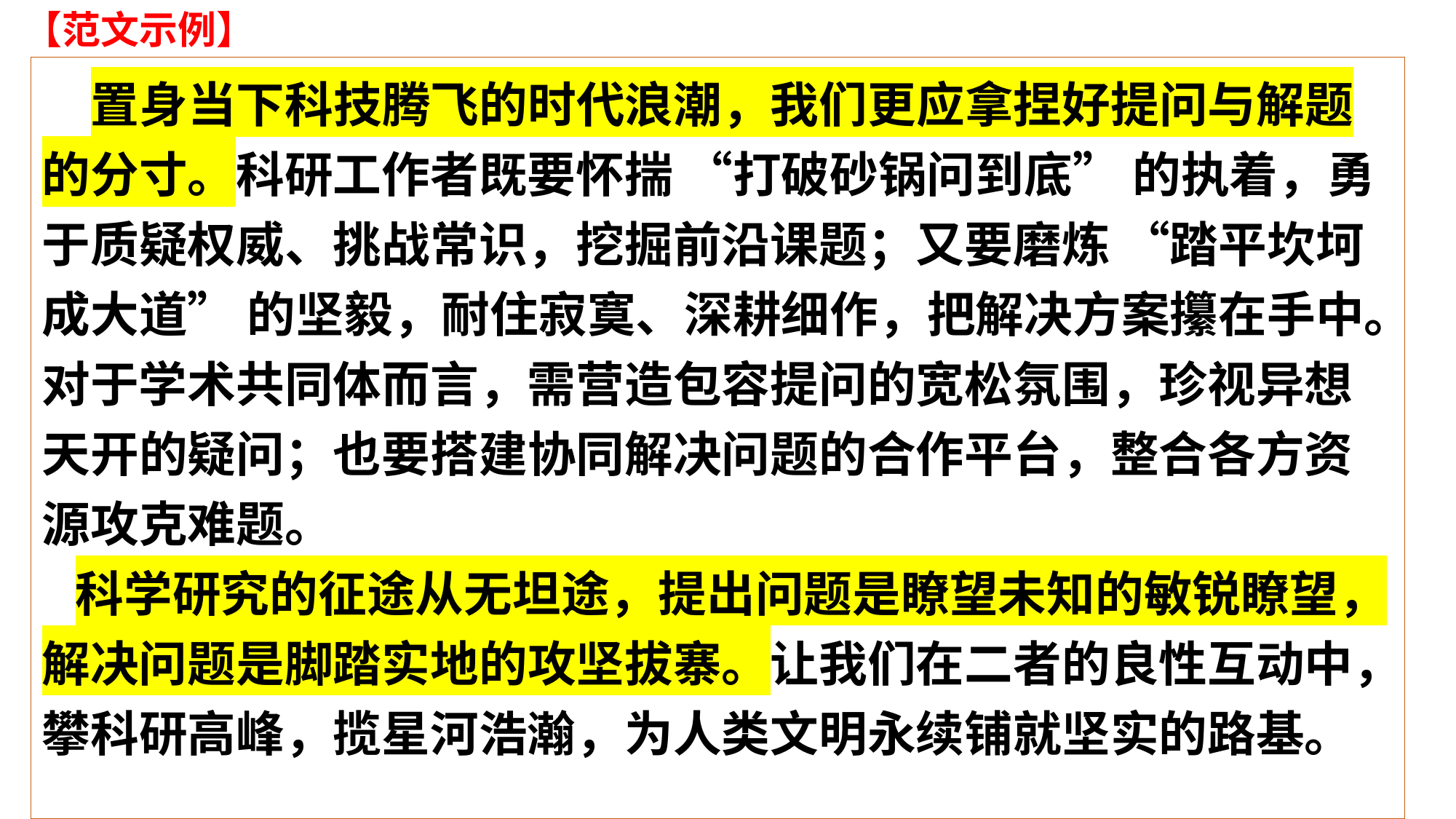

【范文示例】
    置身当下科技腾飞的时代浪潮，我们更应拿捏好提问与解题的分寸。科研工作者既要怀揣 “打破砂锅问到底” 的执着，勇于质疑权威、挑战常识，挖掘前沿课题；又要磨炼 “踏平坎坷成大道” 的坚毅，耐住寂寞、深耕细作，把解决方案攥在手中。对于学术共同体而言，需营造包容提问的宽松氛围，珍视异想天开的疑问；也要搭建协同解决问题的合作平台，整合各方资源攻克难题。
  科学研究的征途从无坦途，提出问题是瞭望未知的敏锐瞭望，解决问题是脚踏实地的攻坚拔寨。让我们在二者的良性互动中，攀科研高峰，揽星河浩瀚，为人类文明永续铺就坚实的路基。